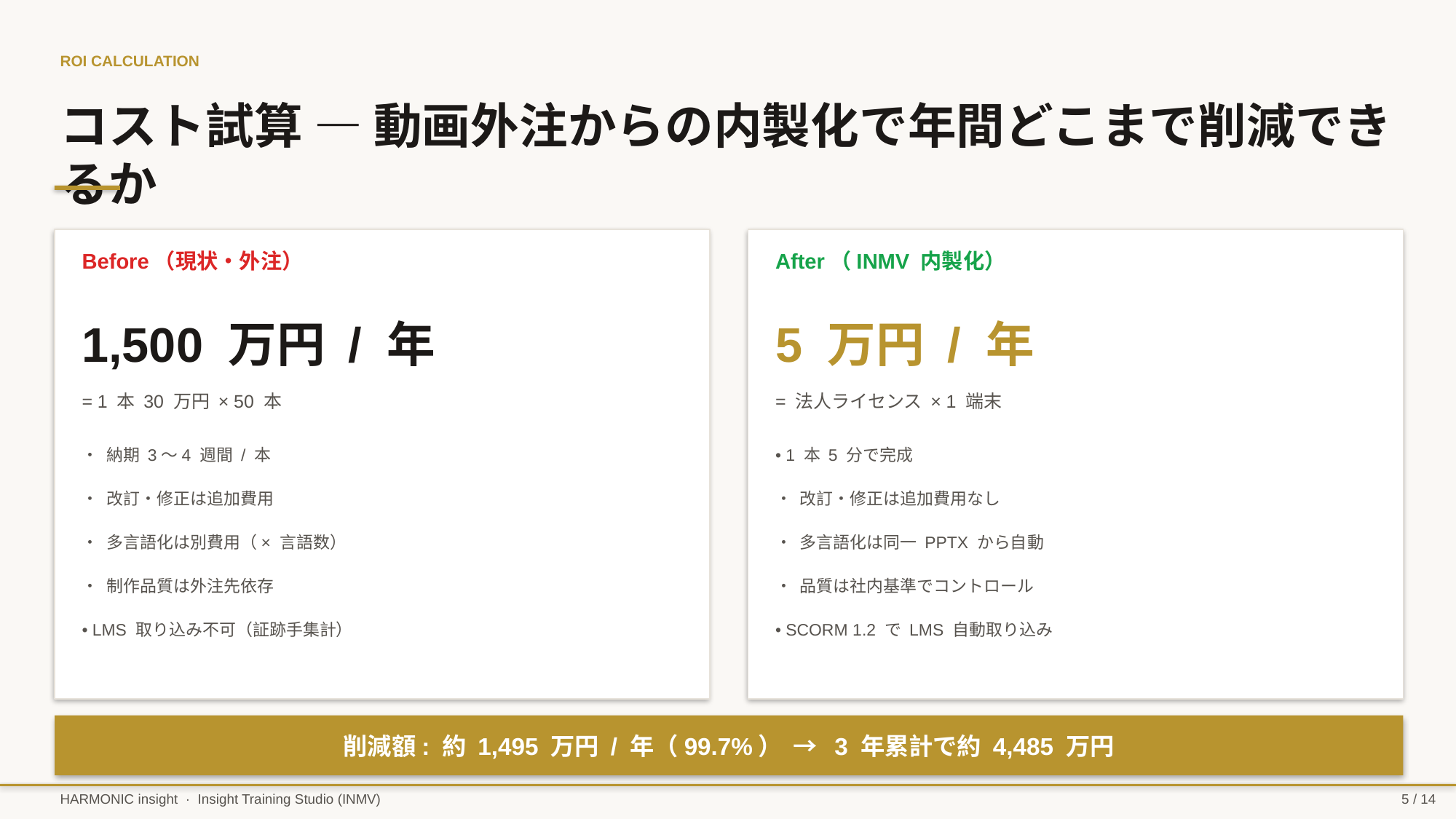

ROI CALCULATION
コスト試算 — 動画外注からの内製化で年間どこまで削減できるか

Before（現状・外注）
After（INMV 内製化）
1,500 万円 / 年
5 万円 / 年
= 1 本 30 万円 × 50 本
= 法人ライセンス × 1 端末
• 納期 3〜4 週間 / 本
• 1 本 5 分で完成
• 改訂・修正は追加費用
• 改訂・修正は追加費用なし
• 多言語化は別費用（× 言語数）
• 多言語化は同一 PPTX から自動
• 制作品質は外注先依存
• 品質は社内基準でコントロール
• LMS 取り込み不可（証跡手集計）
• SCORM 1.2 で LMS 自動取り込み

削減額: 約 1,495 万円 / 年（99.7%）  →  3 年累計で約 4,485 万円

HARMONIC insight  ·  Insight Training Studio (INMV)
5 / 14